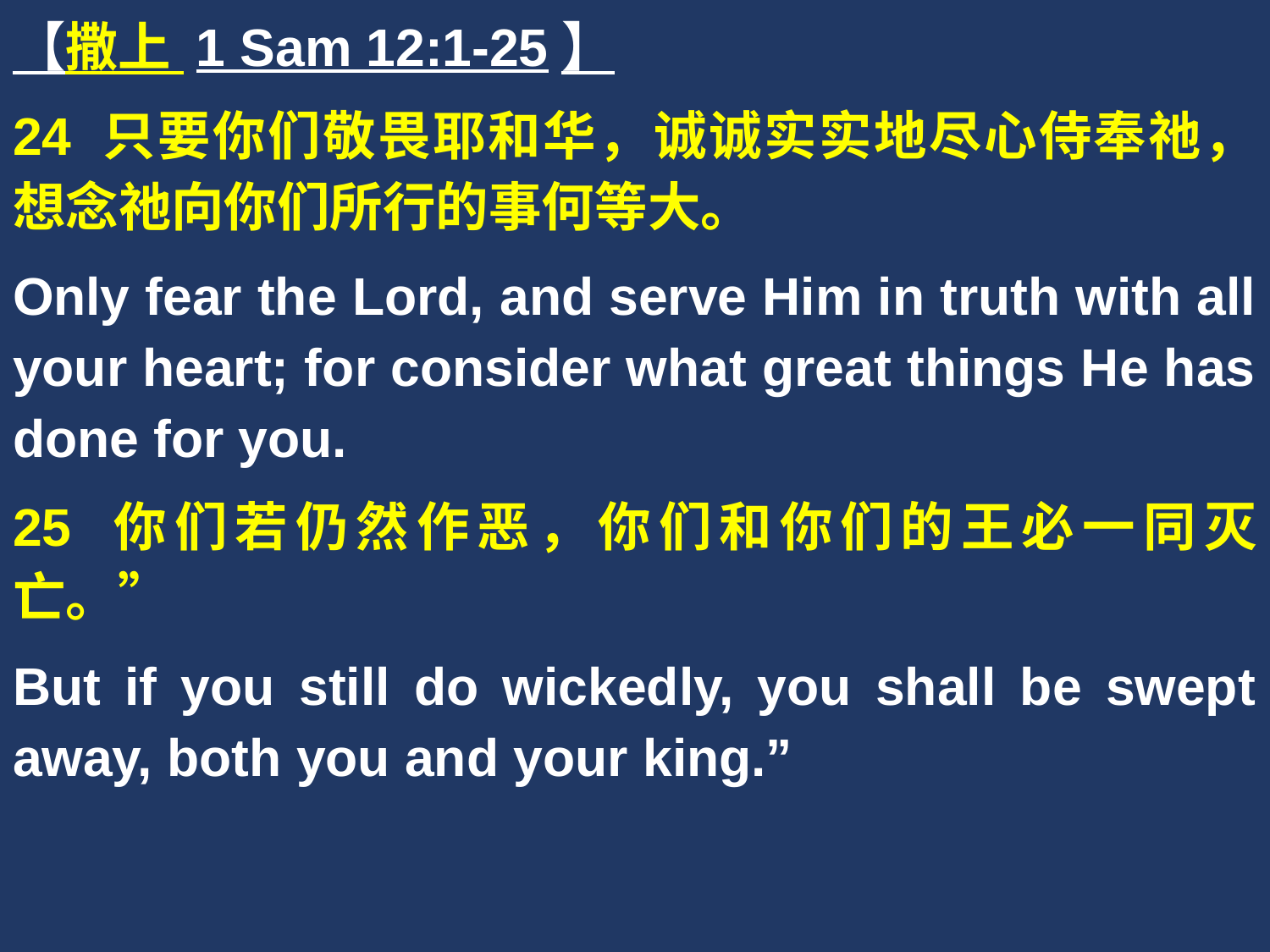

【撒上 1 Sam 12:1-25】
24 只要你们敬畏耶和华，诚诚实实地尽心侍奉祂，想念祂向你们所行的事何等大。
Only fear the Lord, and serve Him in truth with all your heart; for consider what great things He has done for you.
25 你们若仍然作恶，你们和你们的王必一同灭亡。”
But if you still do wickedly, you shall be swept away, both you and your king.”